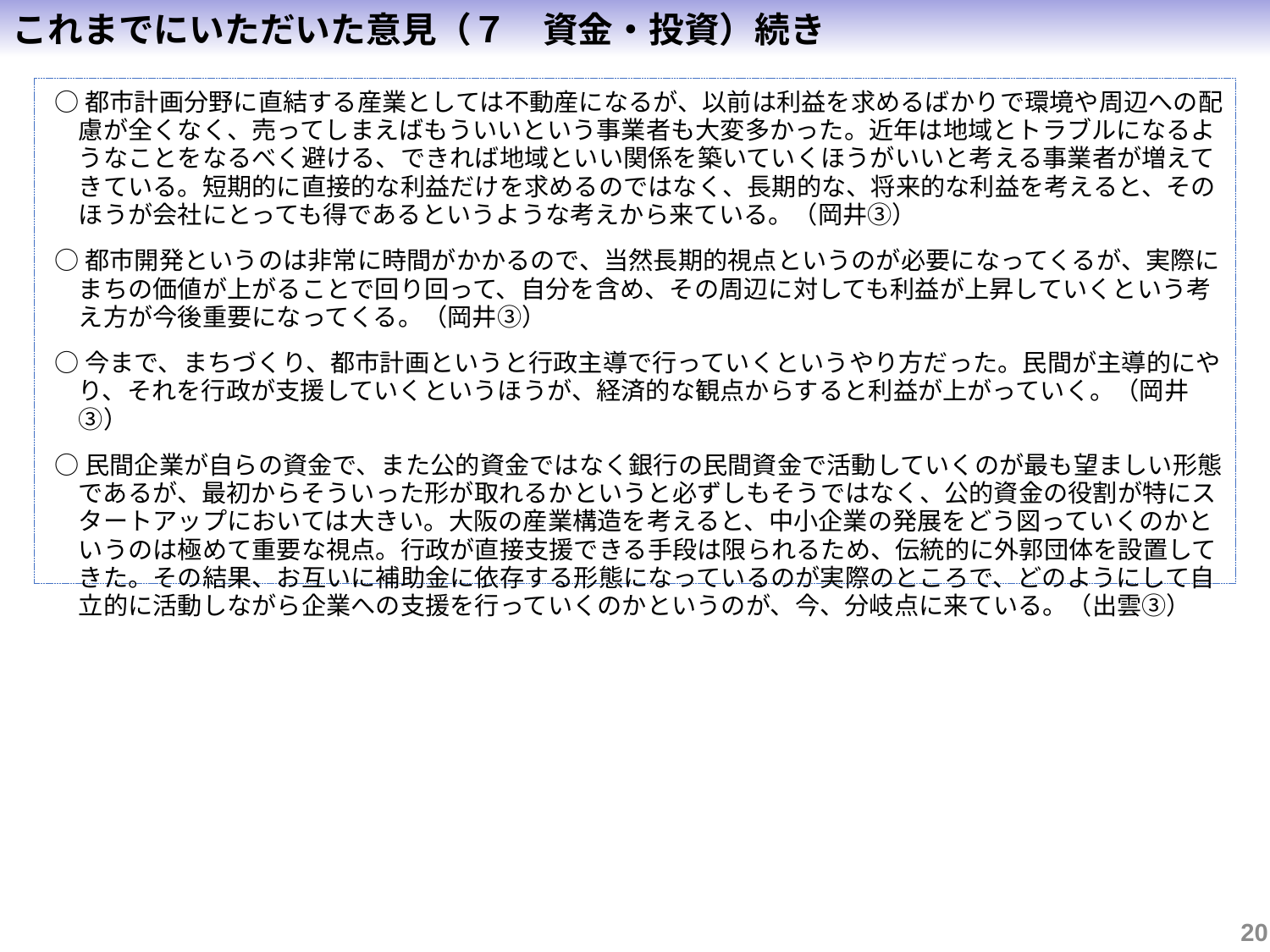

これまでにいただいた意見（７　資金・投資）続き
○都市計画分野に直結する産業としては不動産になるが、以前は利益を求めるばかりで環境や周辺への配慮が全くなく、売ってしまえばもういいという事業者も大変多かった。近年は地域とトラブルになるようなことをなるべく避ける、できれば地域といい関係を築いていくほうがいいと考える事業者が増えてきている。短期的に直接的な利益だけを求めるのではなく、長期的な、将来的な利益を考えると、そのほうが会社にとっても得であるというような考えから来ている。（岡井③）
○都市開発というのは非常に時間がかかるので、当然長期的視点というのが必要になってくるが、実際にまちの価値が上がることで回り回って、自分を含め、その周辺に対しても利益が上昇していくという考え方が今後重要になってくる。（岡井③）
○今まで、まちづくり、都市計画というと行政主導で行っていくというやり方だった。民間が主導的にやり、それを行政が支援していくというほうが、経済的な観点からすると利益が上がっていく。（岡井③）
○民間企業が自らの資金で、また公的資金ではなく銀行の民間資金で活動していくのが最も望ましい形態であるが、最初からそういった形が取れるかというと必ずしもそうではなく、公的資金の役割が特にスタートアップにおいては大きい。大阪の産業構造を考えると、中小企業の発展をどう図っていくのかというのは極めて重要な視点。行政が直接支援できる手段は限られるため、伝統的に外郭団体を設置してきた。その結果、お互いに補助金に依存する形態になっているのが実際のところで、どのようにして自立的に活動しながら企業への支援を行っていくのかというのが、今、分岐点に来ている。（出雲③）
20